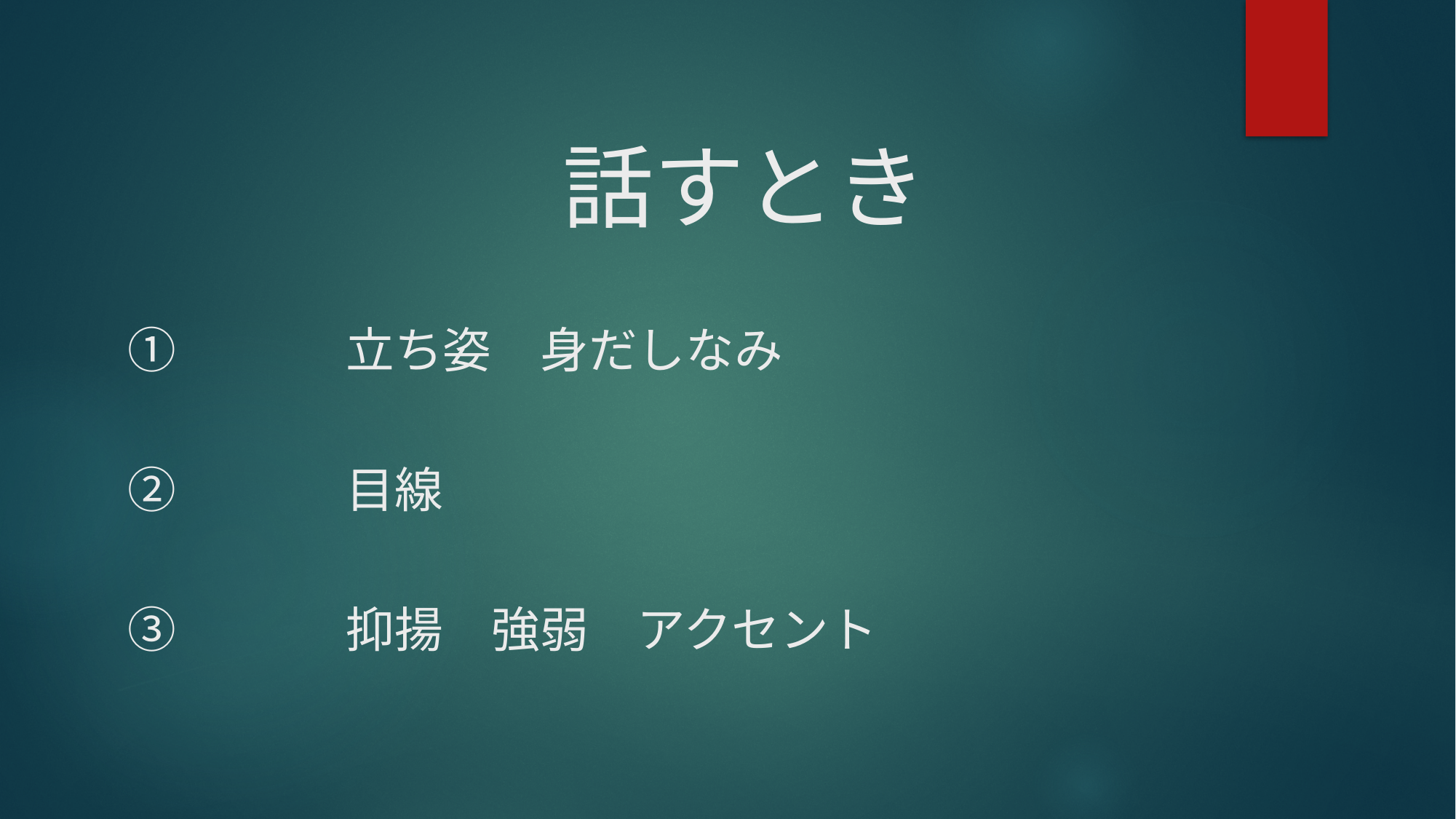

# 話すとき
①		立ち姿　身だしなみ
②		目線
③		抑揚　強弱　アクセント